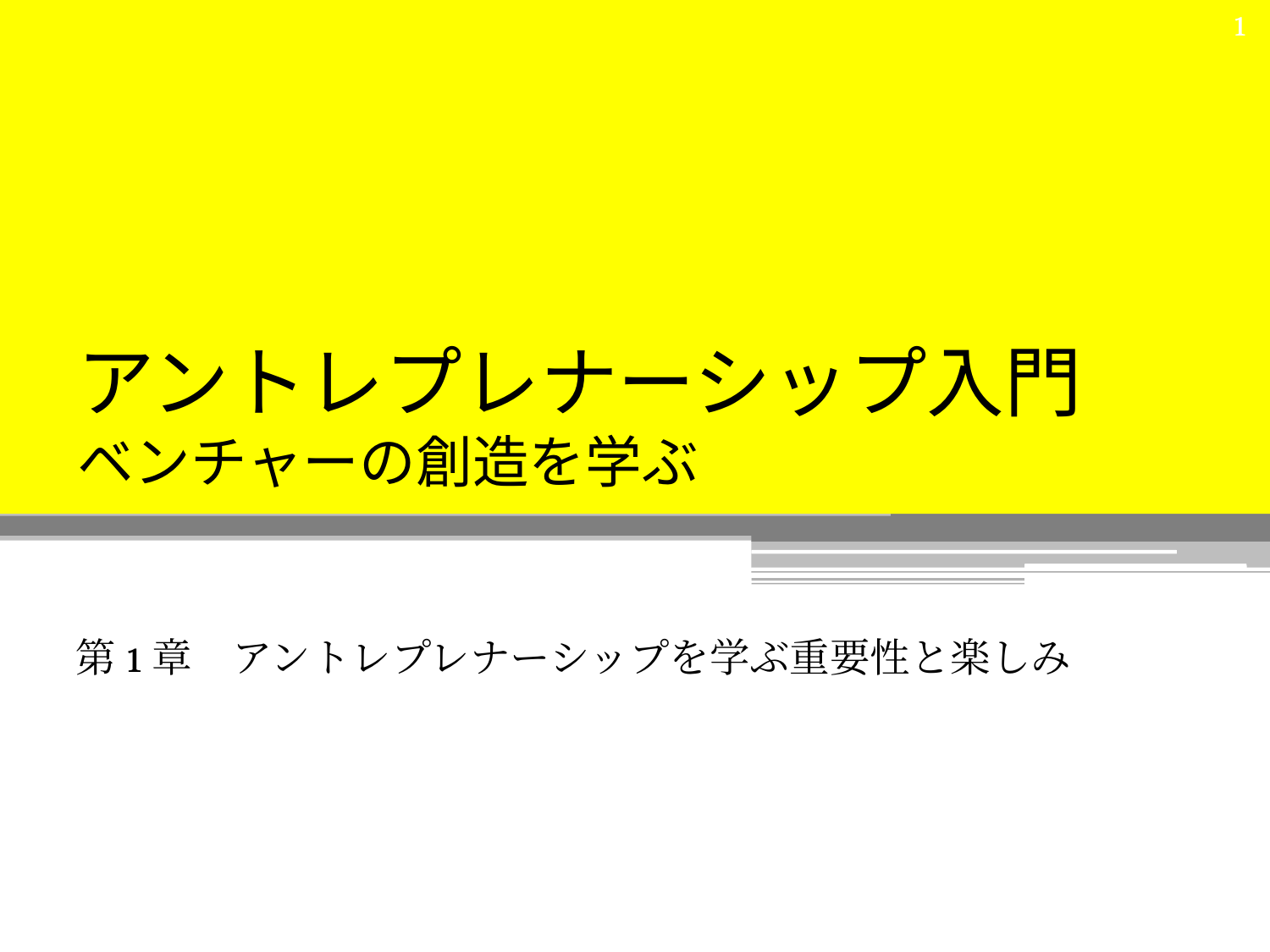

1
# アントレプレナーシップ入門 ベンチャーの創造を学ぶ
第1章　アントレプレナーシップを学ぶ重要性と楽しみ